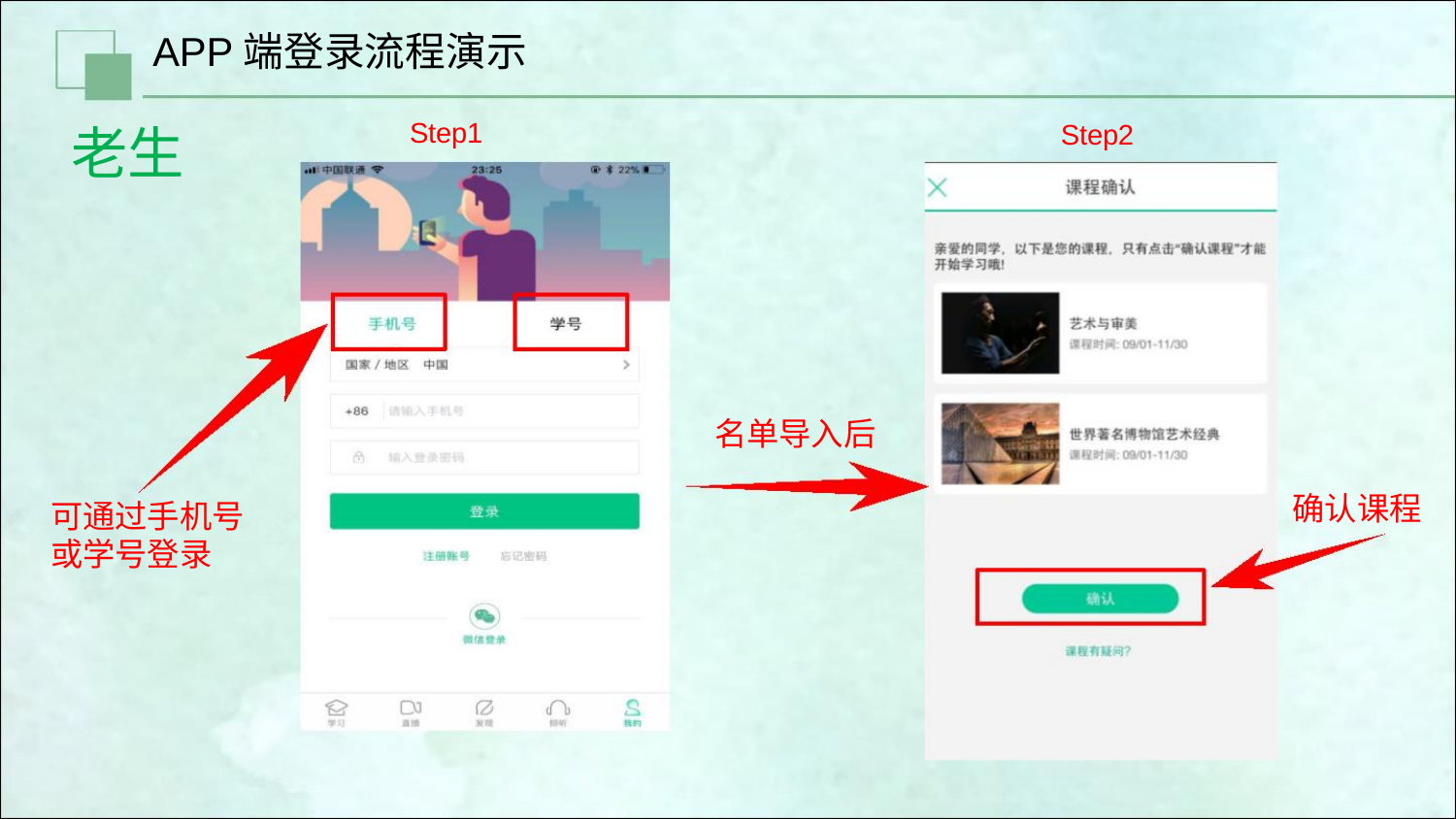

APP端登录流程演示
Step1
Step2
老生
名单导入后
确认课程
可通过手机号
或学号登录